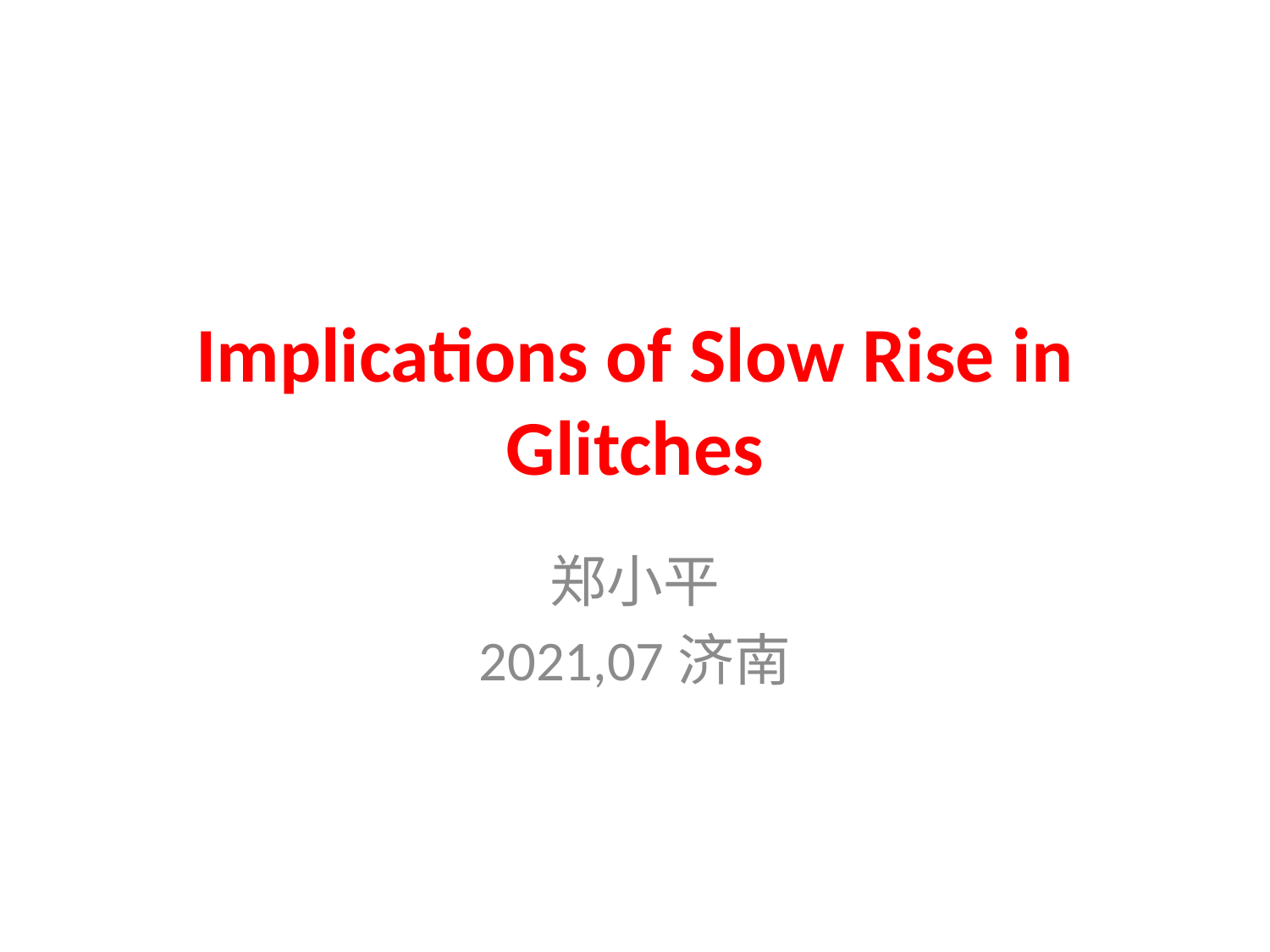

# Implications of Slow Rise in Glitches
郑小平
2021,07济南